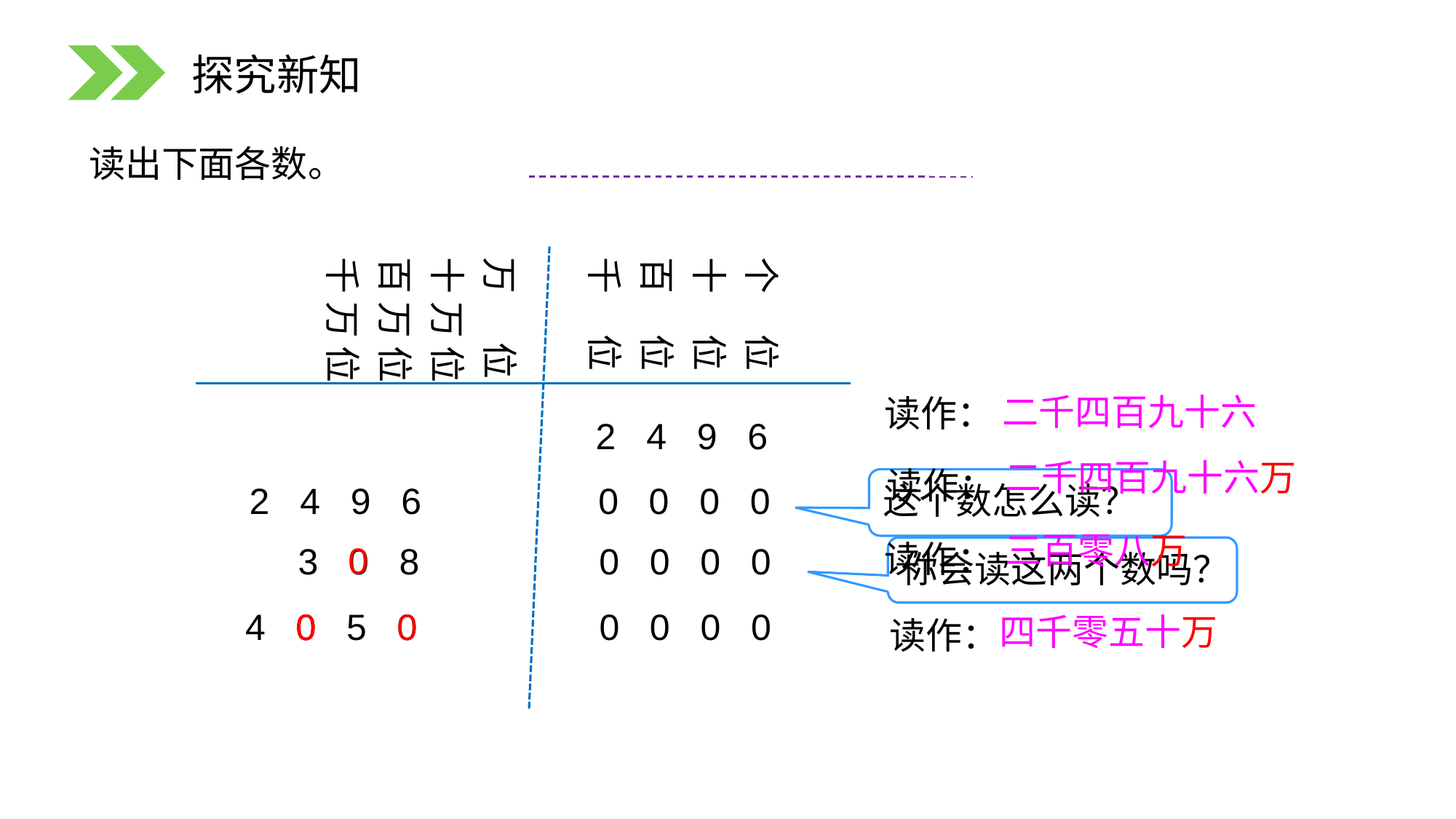

探究新知
读出下面各数。
个     位
十     位
百     位
千     位

万      位
十 万 位
百 万 位
千 万 位
读作：
读作：
读作：
读作：
二千四百九十六
2   4   9   6
二千四百九十六万
2   4   9   6
0   0   0   0
这个数怎么读？
     3   0   8
0   0   0   0
三百零八万
0
你会读这两个数吗？
4   0   5   0
0   0   0   0
四千零五十万
0
0
0